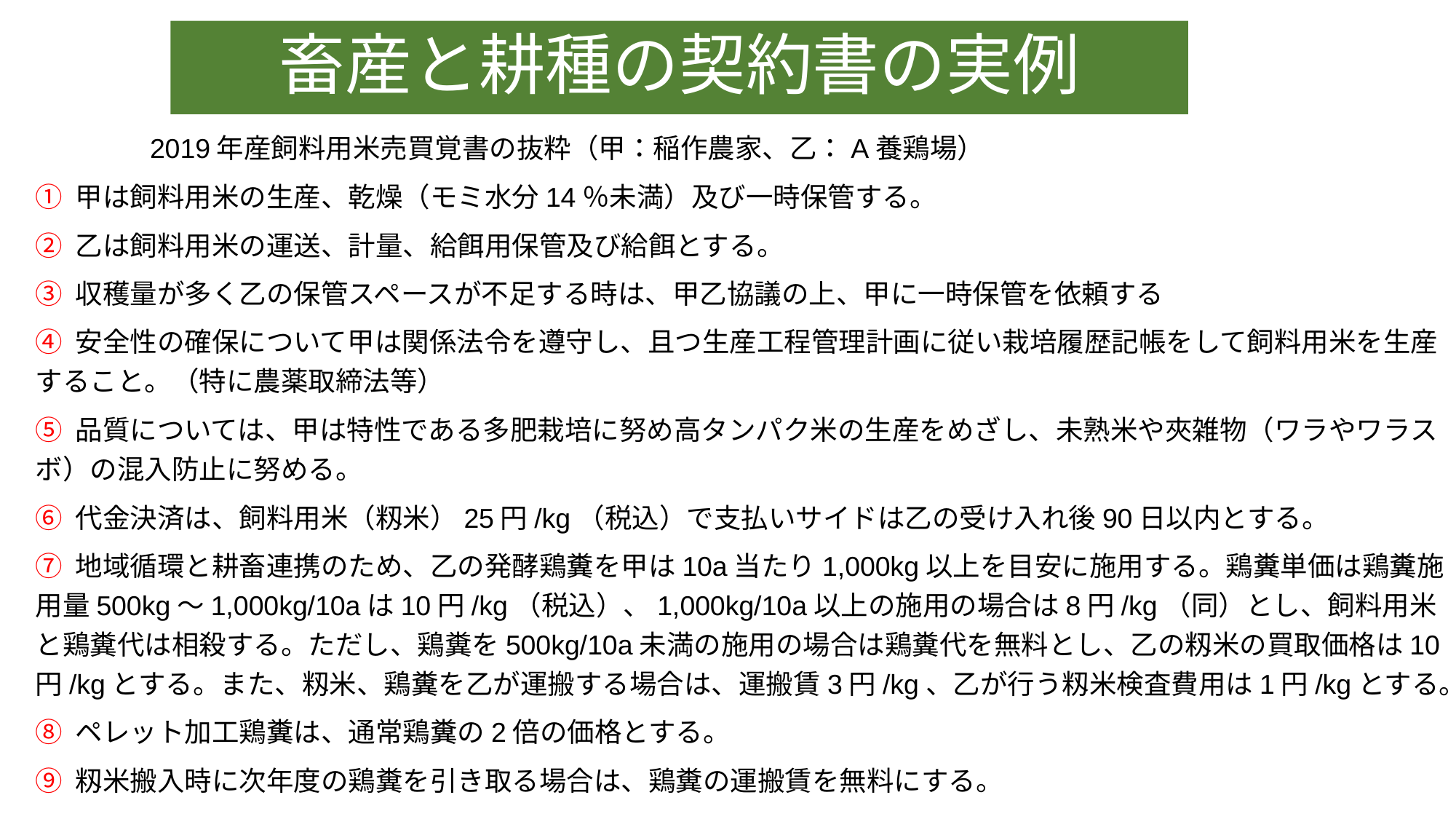

# 畜産と耕種の契約書の実例
               2019年産飼料用米売買覚書の抜粋（甲：稲作農家、乙：A養鶏場）
① 甲は飼料用米の生産、乾燥（モミ水分14％未満）及び一時保管する。
② 乙は飼料用米の運送、計量、給餌用保管及び給餌とする。
③ 収穫量が多く乙の保管スペースが不足する時は、甲乙協議の上、甲に一時保管を依頼する
④ 安全性の確保について甲は関係法令を遵守し、且つ生産工程管理計画に従い栽培履歴記帳をして飼料用米を生産すること。（特に農薬取締法等）
⑤ 品質については、甲は特性である多肥栽培に努め高タンパク米の生産をめざし、未熟米や夾雑物（ワラやワラスボ）の混入防止に努める。
⑥ 代金決済は、飼料用米（籾米）25円/kg（税込）で支払いサイドは乙の受け入れ後90日以内とする。
⑦ 地域循環と耕畜連携のため、乙の発酵鶏糞を甲は10a当たり1,000kg以上を目安に施用する。鶏糞単価は鶏糞施用量500kg～1,000kg/10aは10円/kg（税込）、1,000kg/10a以上の施用の場合は8円/kg（同）とし、飼料用米と鶏糞代は相殺する。ただし、鶏糞を500kg/10a未満の施用の場合は鶏糞代を無料とし、乙の籾米の買取価格は10円/kgとする。また、籾米、鶏糞を乙が運搬する場合は、運搬賃3円/kg、乙が行う籾米検査費用は1円/kgとする。
⑧ ペレット加工鶏糞は、通常鶏糞の2倍の価格とする。
⑨ 籾米搬入時に次年度の鶏糞を引き取る場合は、鶏糞の運搬賃を無料にする。